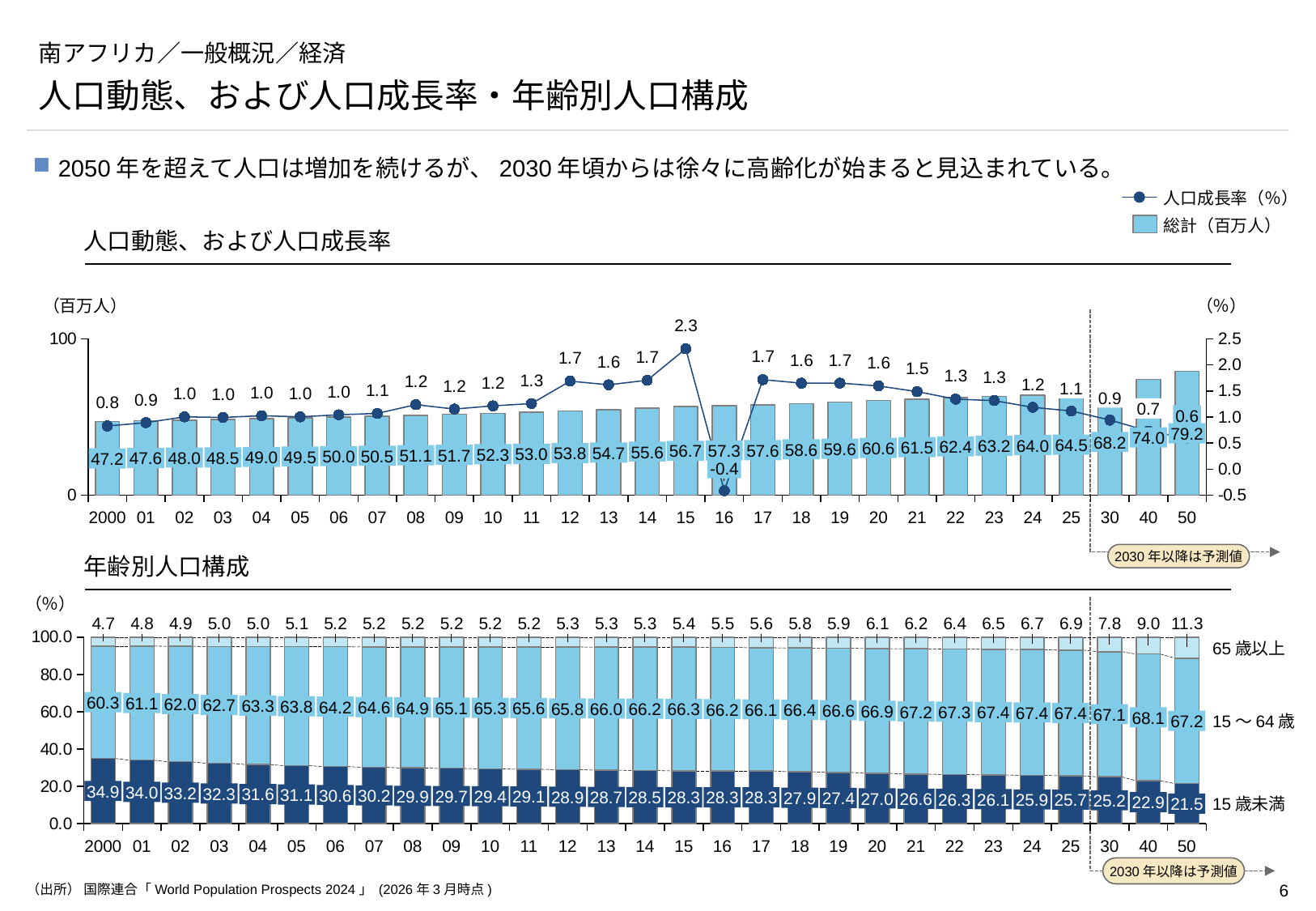

# 南アフリカ／一般概況／経済
人口動態、および人口成長率・年齢別人口構成
2050年を超えて人口は増加を続けるが、2030年頃からは徐々に高齢化が始まると見込まれている。
人口成長率（％）

総計（百万人）

人口動態、および人口成長率
（百万人）
（％）

### Chart

| Category |  |  |
|---|---|---|
2030年以降は予測値
1.1
0.9
0.7
0.6
79.2
74.0
68.2
64.5
64.0
63.2
62.4
61.5
60.6
59.6
58.6
57.6
57.3
56.7
55.6
54.7
53.8
53.0
52.3
51.7
51.1
50.5
50.0
49.5
49.0
48.5
48.0
47.6
47.2
-0.4
2000
01
02
03
04
05
06
07
08
09
10
11
12
13
14
15
16
17
18
19
20
21
22
23
24
25
30
40
50
年齢別人口構成
（％）

### Chart

| Category |  |  |  |
|---|---|---|---|
2030年以降は予測値
65歳以上
60.3
61.1
62.0
62.7
63.3
63.8
64.2
64.6
64.9
65.1
65.3
65.6
65.8
66.0
66.2
66.3
66.2
66.1
66.4
66.6
66.9
67.2
67.3
67.4
67.4
67.4
67.1
68.1
67.2
15～64歳
34.9
34.0
33.2
32.3
31.6
31.1
30.6
30.2
29.9
29.7
29.4
29.1
28.9
28.7
28.5
28.3
28.3
28.3
27.9
27.4
27.0
26.6
26.3
26.1
25.9
25.7
25.2
22.9
21.5
15歳未満
2000
01
02
03
04
05
06
07
08
09
10
11
12
13
14
15
16
17
18
19
20
21
22
23
24
25
30
40
50
（出所） 国際連合「World Population Prospects 2024」 (2026年3月時点)